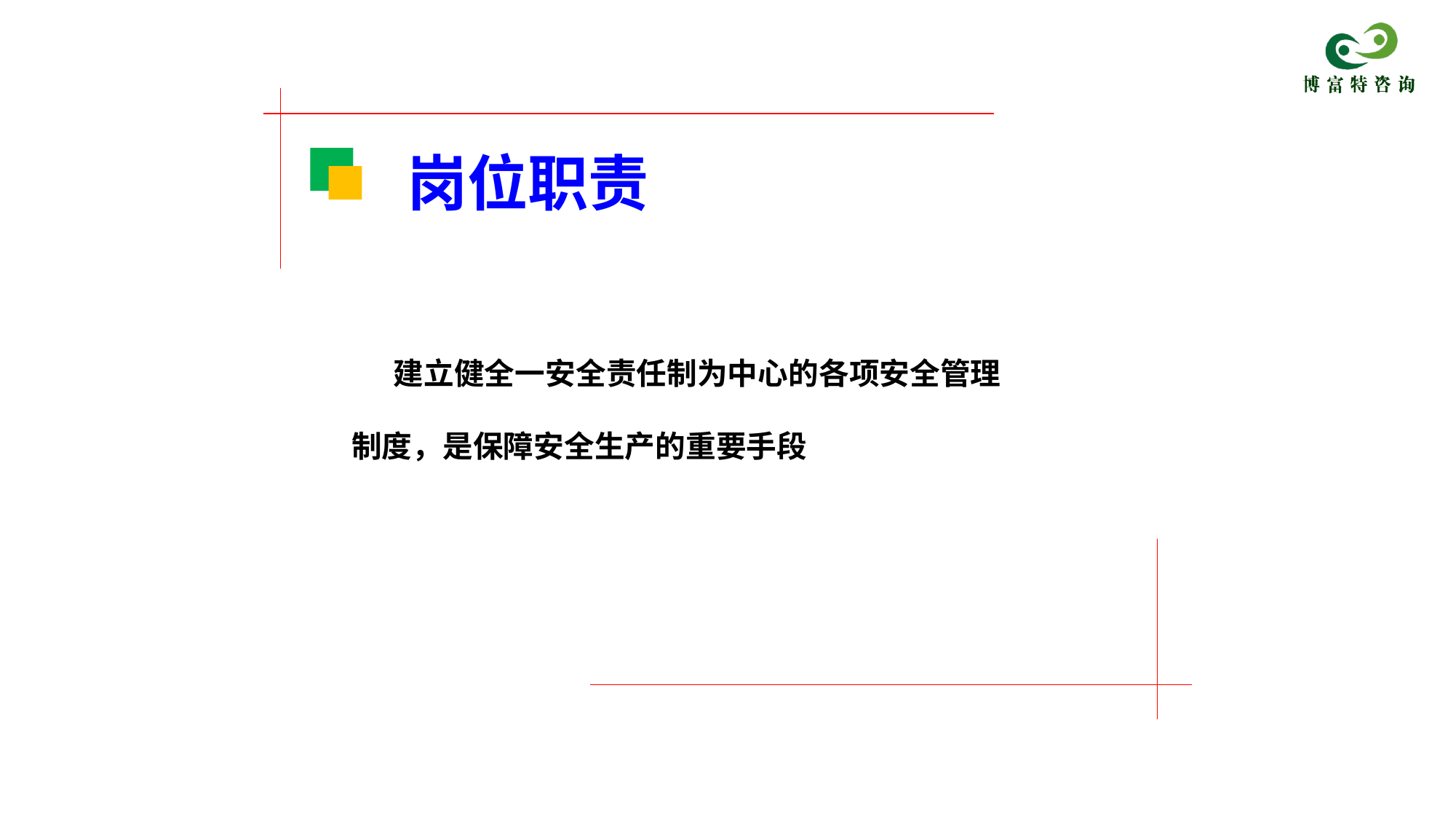

岗位职责

     建立健全一安全责任制为中心的各项安全管理
制度，是保障安全生产的重要手段